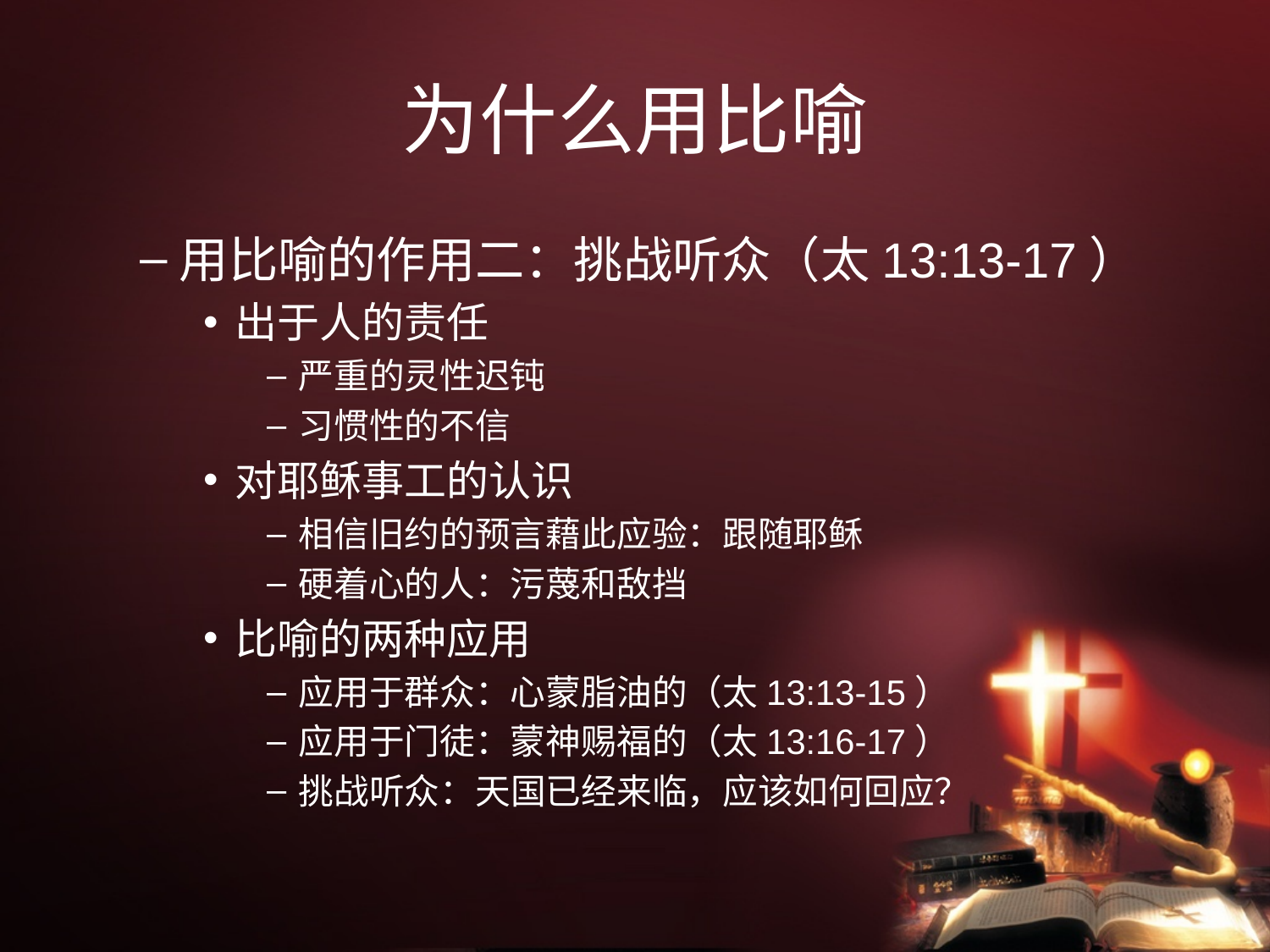

# 为什么用比喻
用比喻的作用二：挑战听众（太13:13-17）
出于人的责任
严重的灵性迟钝
习惯性的不信
对耶稣事工的认识
相信旧约的预言藉此应验：跟随耶稣
硬着心的人：污蔑和敌挡
比喻的两种应用
应用于群众：心蒙脂油的（太13:13-15）
应用于门徒：蒙神赐福的（太13:16-17）
挑战听众：天国已经来临，应该如何回应？